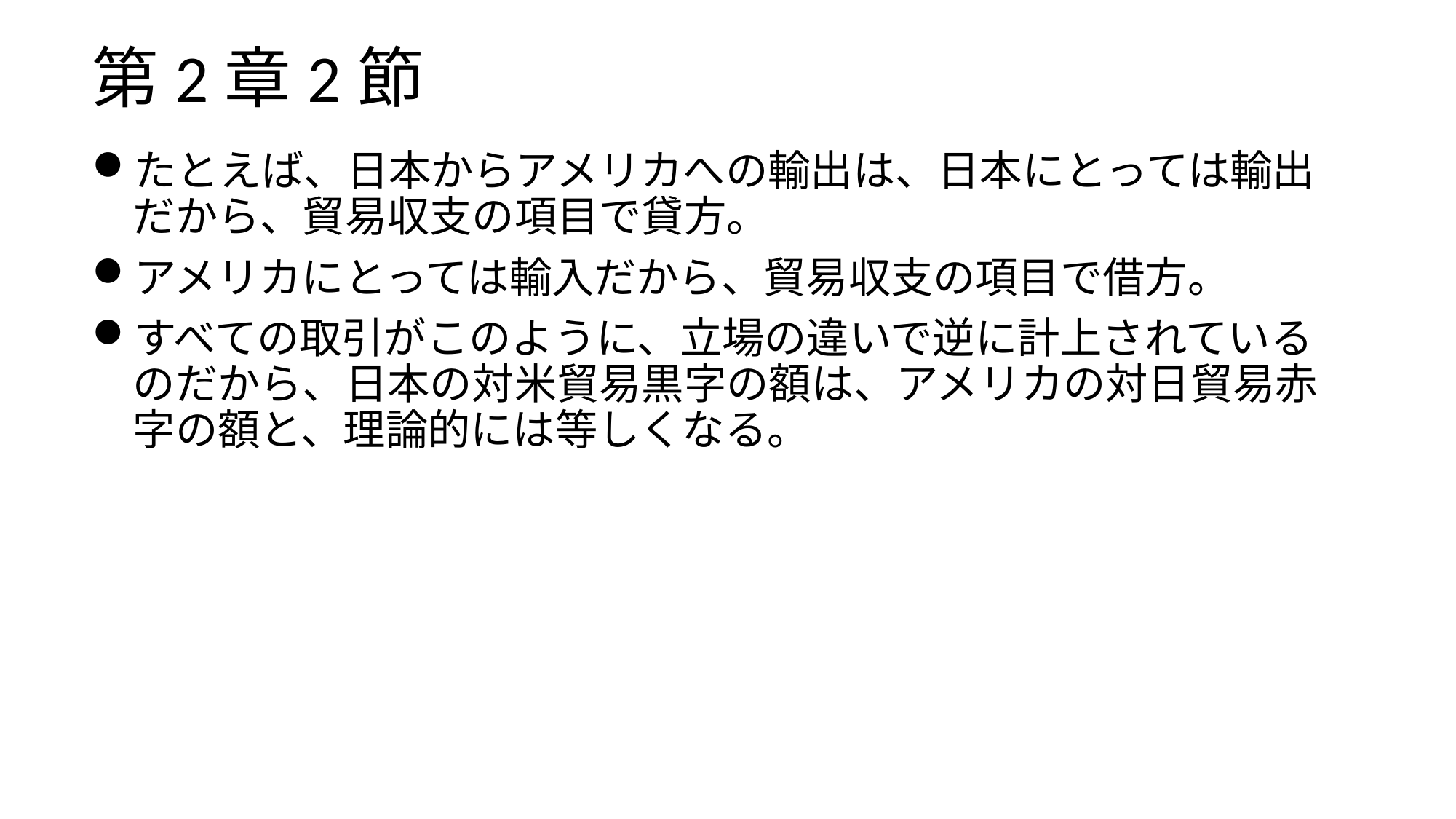

# 第2章2節
たとえば、日本からアメリカへの輸出は、日本にとっては輸出だから、貿易収支の項目で貸方。
アメリカにとっては輸入だから、貿易収支の項目で借方。
すべての取引がこのように、立場の違いで逆に計上されているのだから、日本の対米貿易黒字の額は、アメリカの対日貿易赤字の額と、理論的には等しくなる。